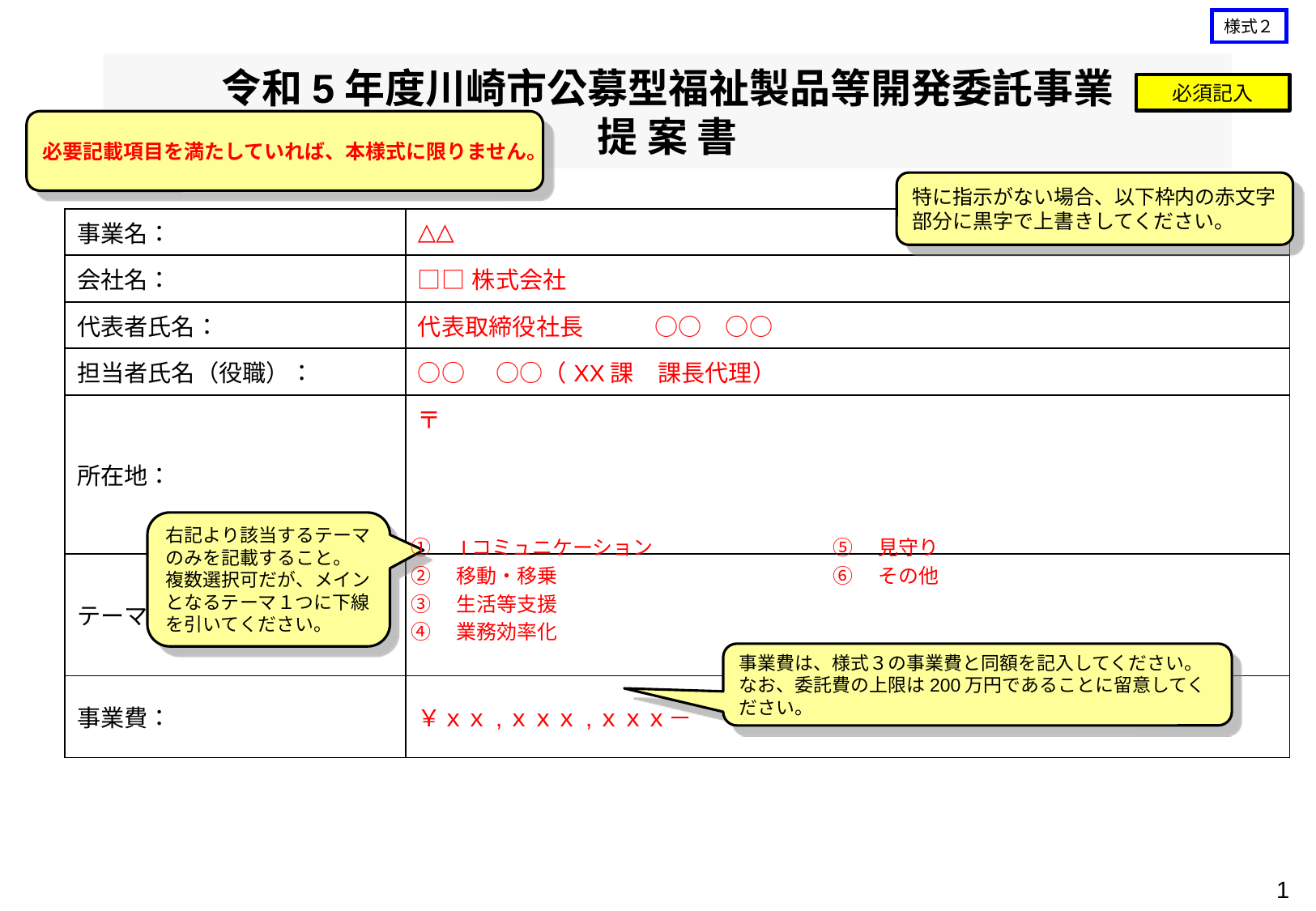

必須記入
必要記載項目を満たしていれば、本様式に限りません。
特に指示がない場合、以下枠内の赤文字部分に黒字で上書きしてください。
| 事業名： | △△ |
| --- | --- |
| 会社名： | □□株式会社 |
| 代表者氏名： | 代表取締役社長　　　○○　○○ |
| 担当者氏名（役職）： | ○○　○○（XX課　課長代理） |
| 所在地： | 〒 |
| テーマ： |  |
| 事業費： | ￥ｘｘ,ｘｘｘ,ｘｘｘ－ |
右記より該当するテーマのみを記載すること。
複数選択可だが、メインとなるテーマ１つに下線を引いてください。
①　Iコミュニケーション
②　移動・移乗
③　生活等支援
④　業務効率化
⑤　見守り
⑥　その他
事業費は、様式３の事業費と同額を記入してください。
なお、委託費の上限は200万円であることに留意してください。